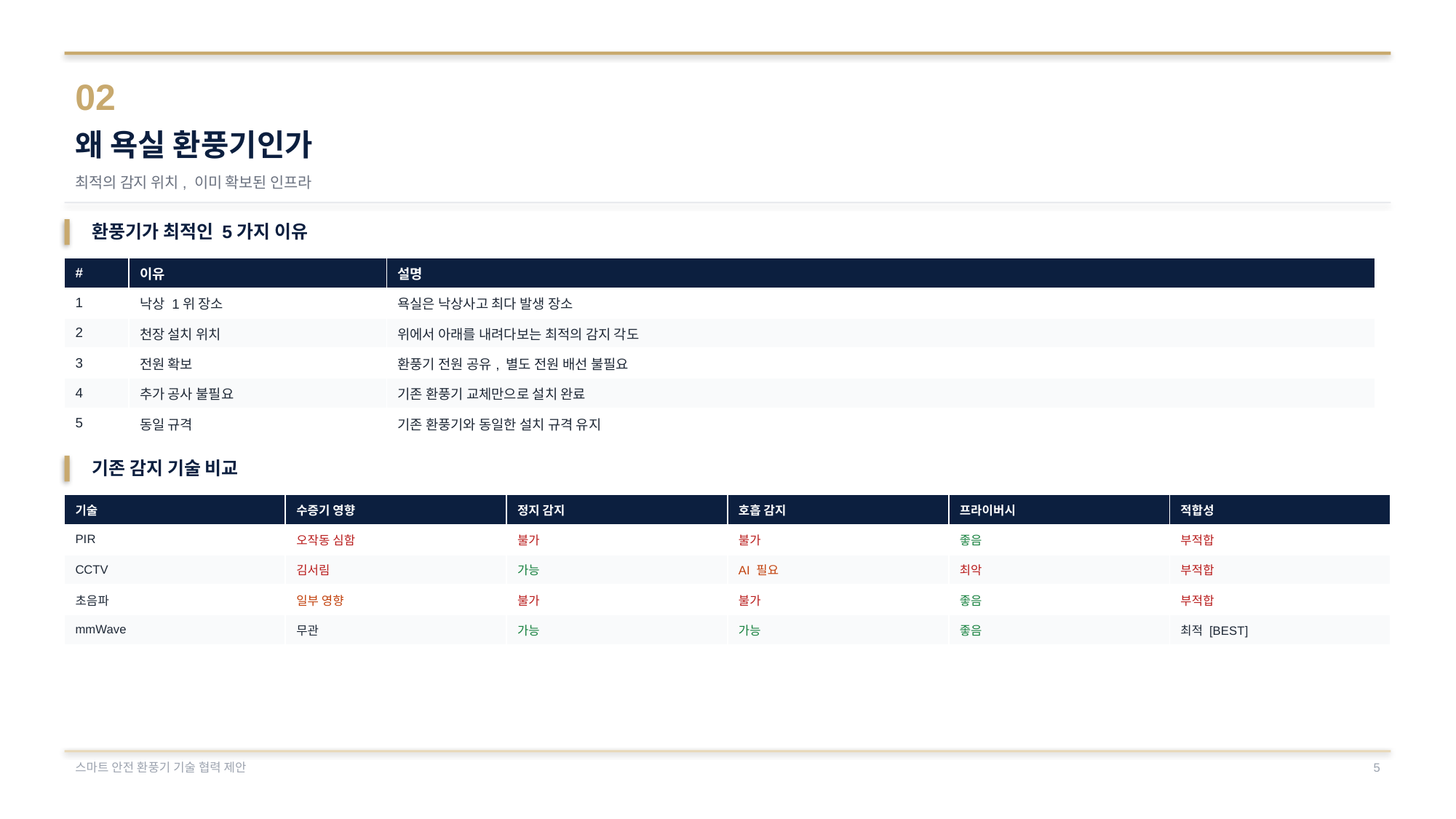

02
왜 욕실 환풍기인가
최적의 감지 위치, 이미 확보된 인프라

환풍기가 최적인 5가지 이유

| # | 이유 | 설명 |
| --- | --- | --- |
| 1 | 낙상 1위 장소 | 욕실은 낙상사고 최다 발생 장소 |
| 2 | 천장 설치 위치 | 위에서 아래를 내려다보는 최적의 감지 각도 |
| 3 | 전원 확보 | 환풍기 전원 공유, 별도 전원 배선 불필요 |
| 4 | 추가 공사 불필요 | 기존 환풍기 교체만으로 설치 완료 |
| 5 | 동일 규격 | 기존 환풍기와 동일한 설치 규격 유지 |
기존 감지 기술 비교

| 기술 | 수증기 영향 | 정지 감지 | 호흡 감지 | 프라이버시 | 적합성 |
| --- | --- | --- | --- | --- | --- |
| PIR | 오작동 심함 | 불가 | 불가 | 좋음 | 부적합 |
| CCTV | 김서림 | 가능 | AI 필요 | 최악 | 부적합 |
| 초음파 | 일부 영향 | 불가 | 불가 | 좋음 | 부적합 |
| mmWave | 무관 | 가능 | 가능 | 좋음 | 최적 [BEST] |

스마트 안전 환풍기 기술 협력 제안
5